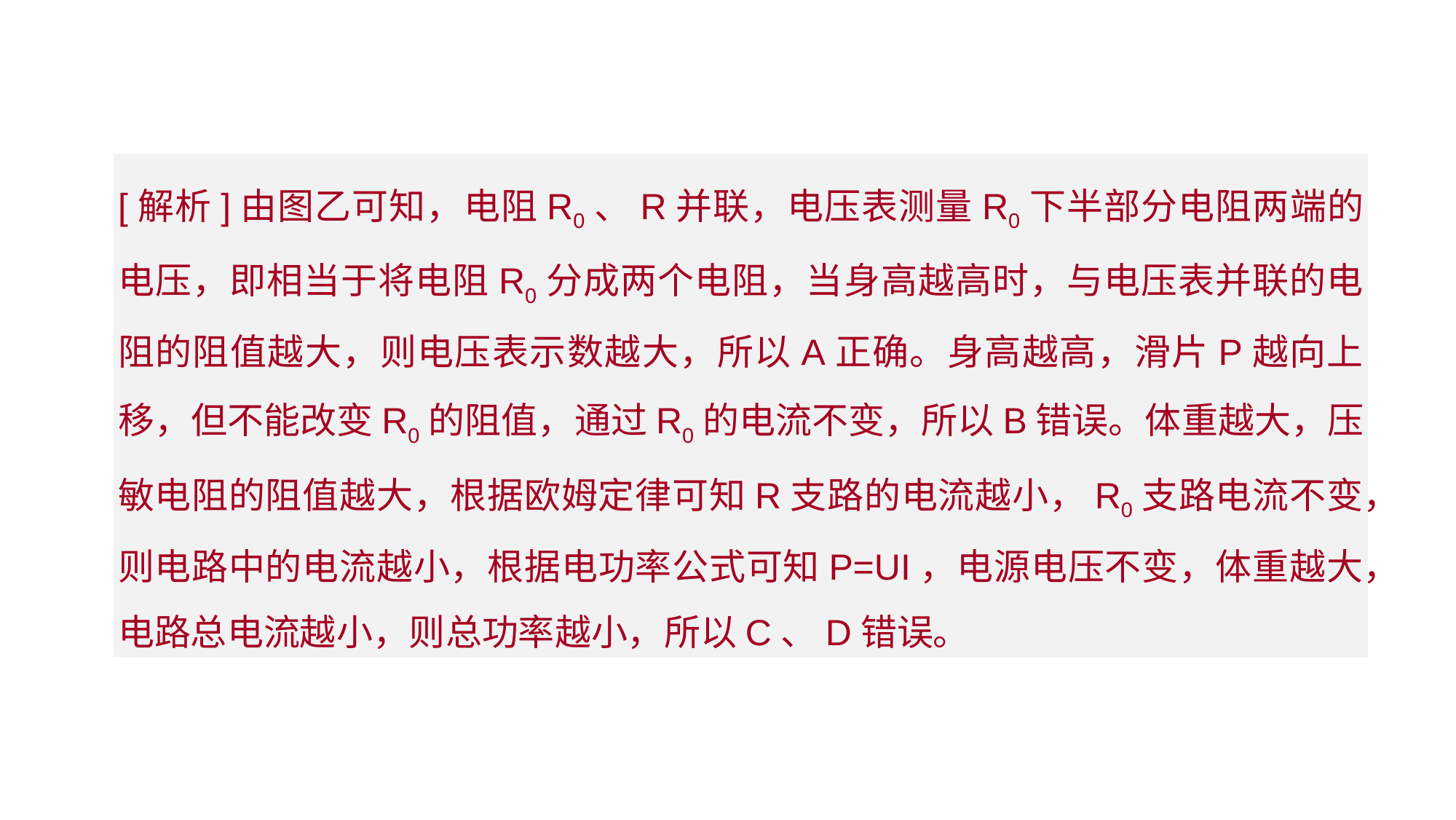

[解析]由图乙可知，电阻R0、R并联，电压表测量R0下半部分电阻两端的电压，即相当于将电阻R0分成两个电阻，当身高越高时，与电压表并联的电阻的阻值越大，则电压表示数越大，所以A正确。身高越高，滑片P越向上移，但不能改变R0的阻值，通过R0的电流不变，所以B错误。体重越大，压敏电阻的阻值越大，根据欧姆定律可知R支路的电流越小，R0支路电流不变，则电路中的电流越小，根据电功率公式可知P=UI，电源电压不变，体重越大，电路总电流越小，则总功率越小，所以C、D错误。
真题回顾 把握考向